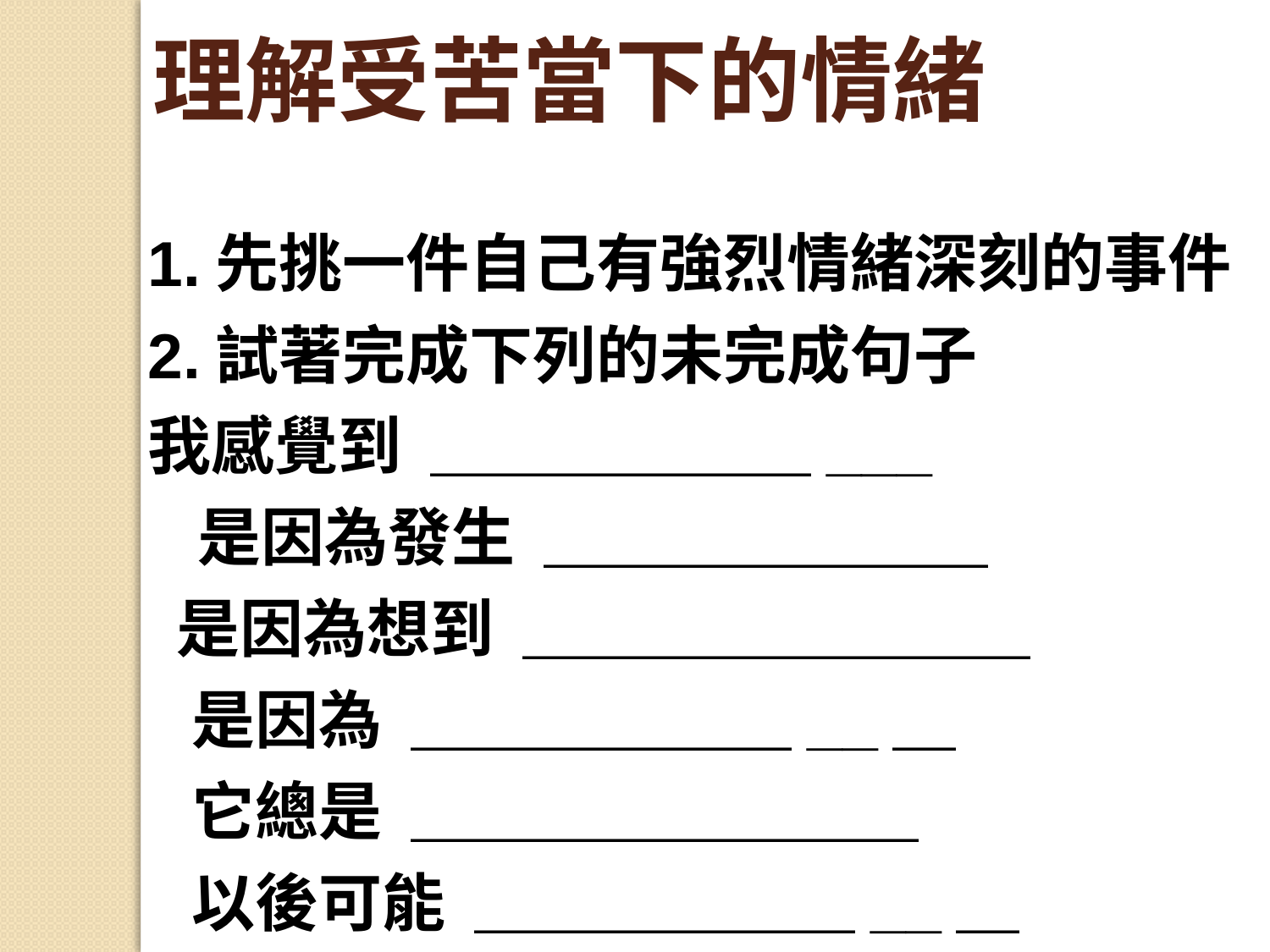

理解受苦當下的情緒
1‭.‬先挑一件自己有強烈情緒深刻的事件
2‭.‬試著完成下列的未完成句子
我感覺到  ＿＿＿＿＿＿‭___‬
‭  ‬是因為發生  ＿＿＿＿＿＿＿  ‬
  是因為想到  ＿＿＿＿＿＿＿＿
‭  ‬是因為  ＿＿＿＿＿＿‭__＿
‭  ‬它總是  ＿＿＿＿＿＿＿＿
‭  ‬以後可能  ＿＿＿＿＿＿‭__＿